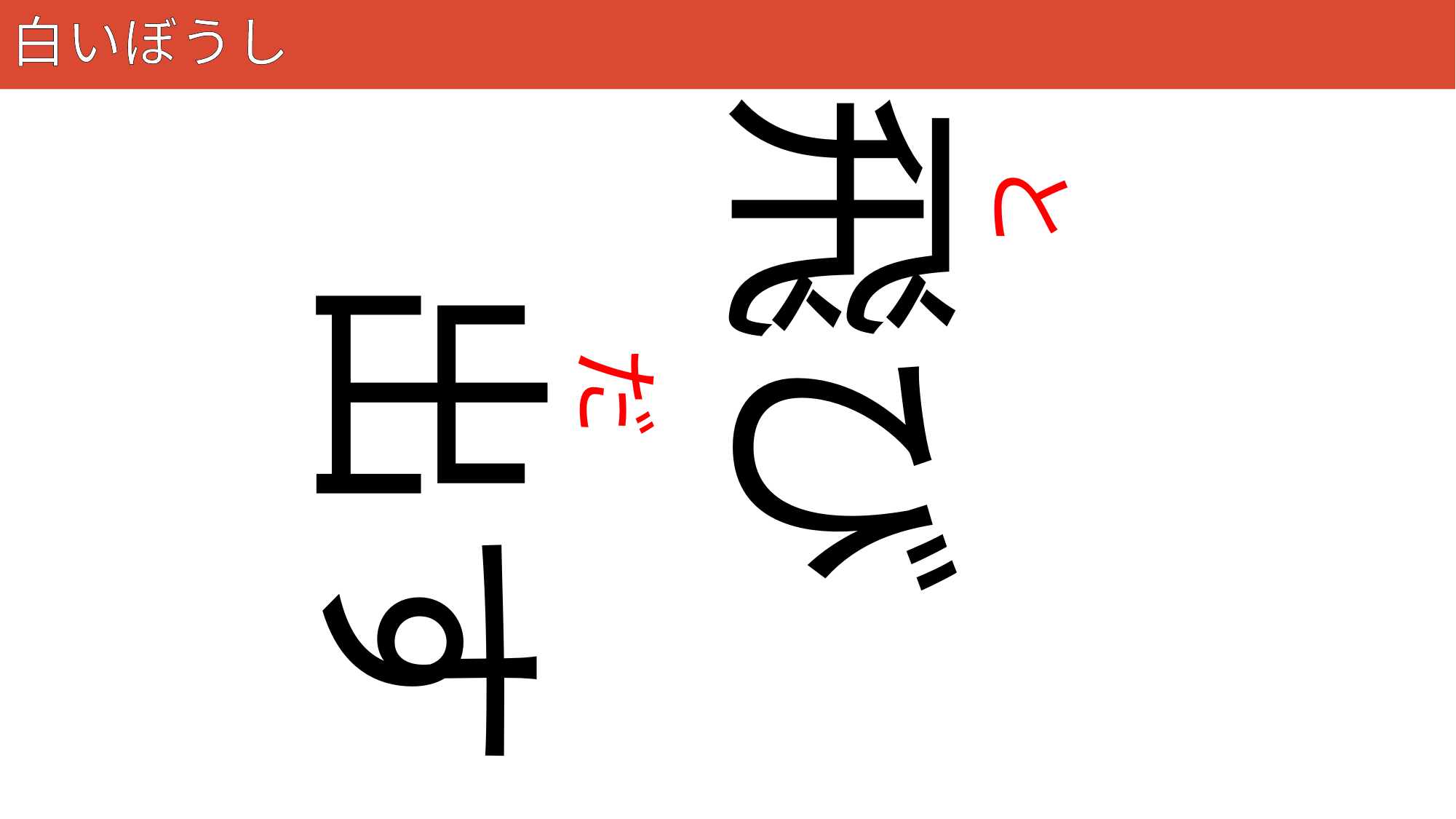

# 白いぼうし
4
飛び
と
出す
だ